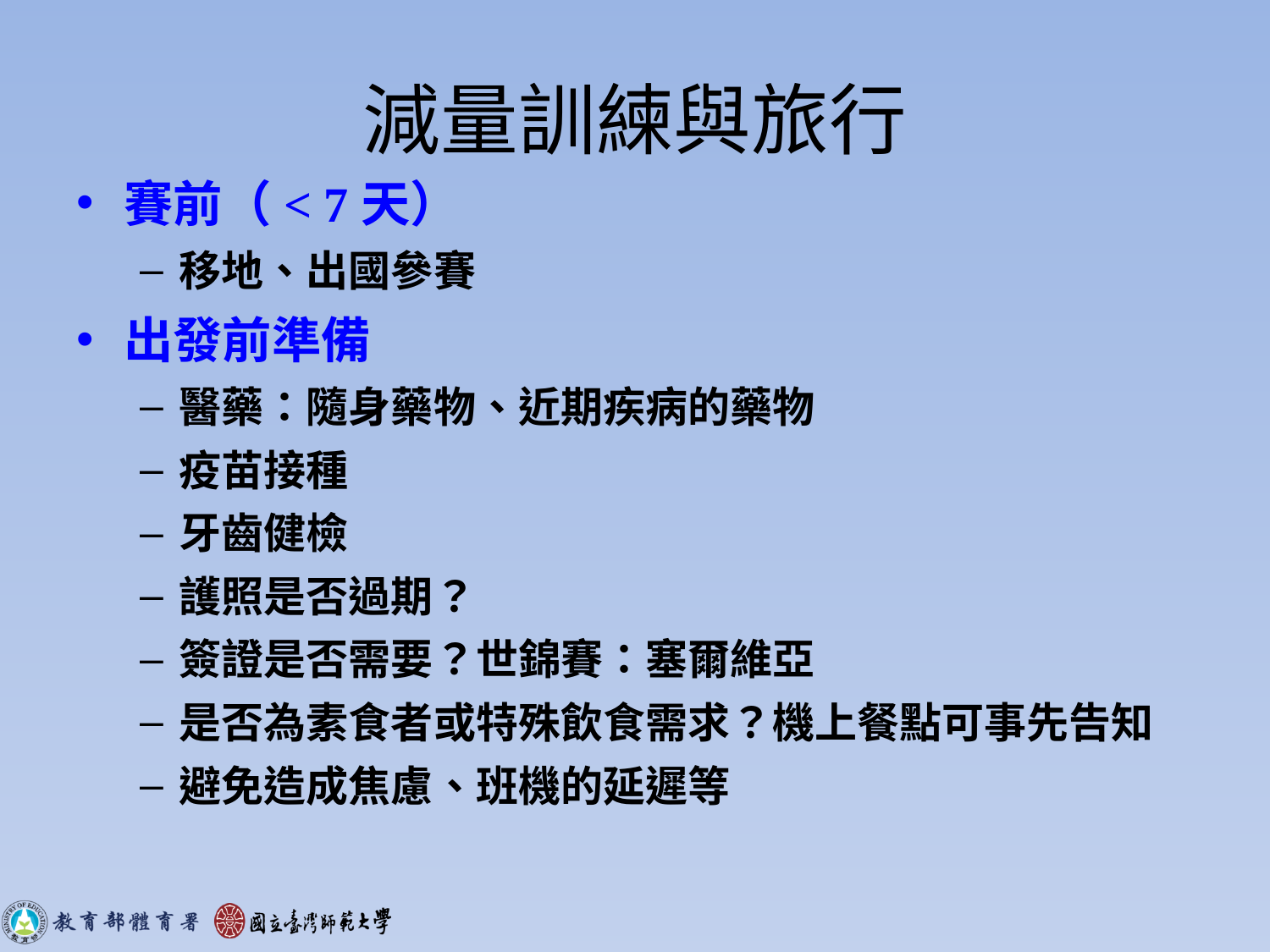

# 減量訓練與旅行
賽前（< 7天）
移地、出國參賽
出發前準備
醫藥：隨身藥物、近期疾病的藥物
疫苗接種
牙齒健檢
護照是否過期？
簽證是否需要？世錦賽：塞爾維亞
是否為素食者或特殊飲食需求？機上餐點可事先告知
避免造成焦慮、班機的延遲等